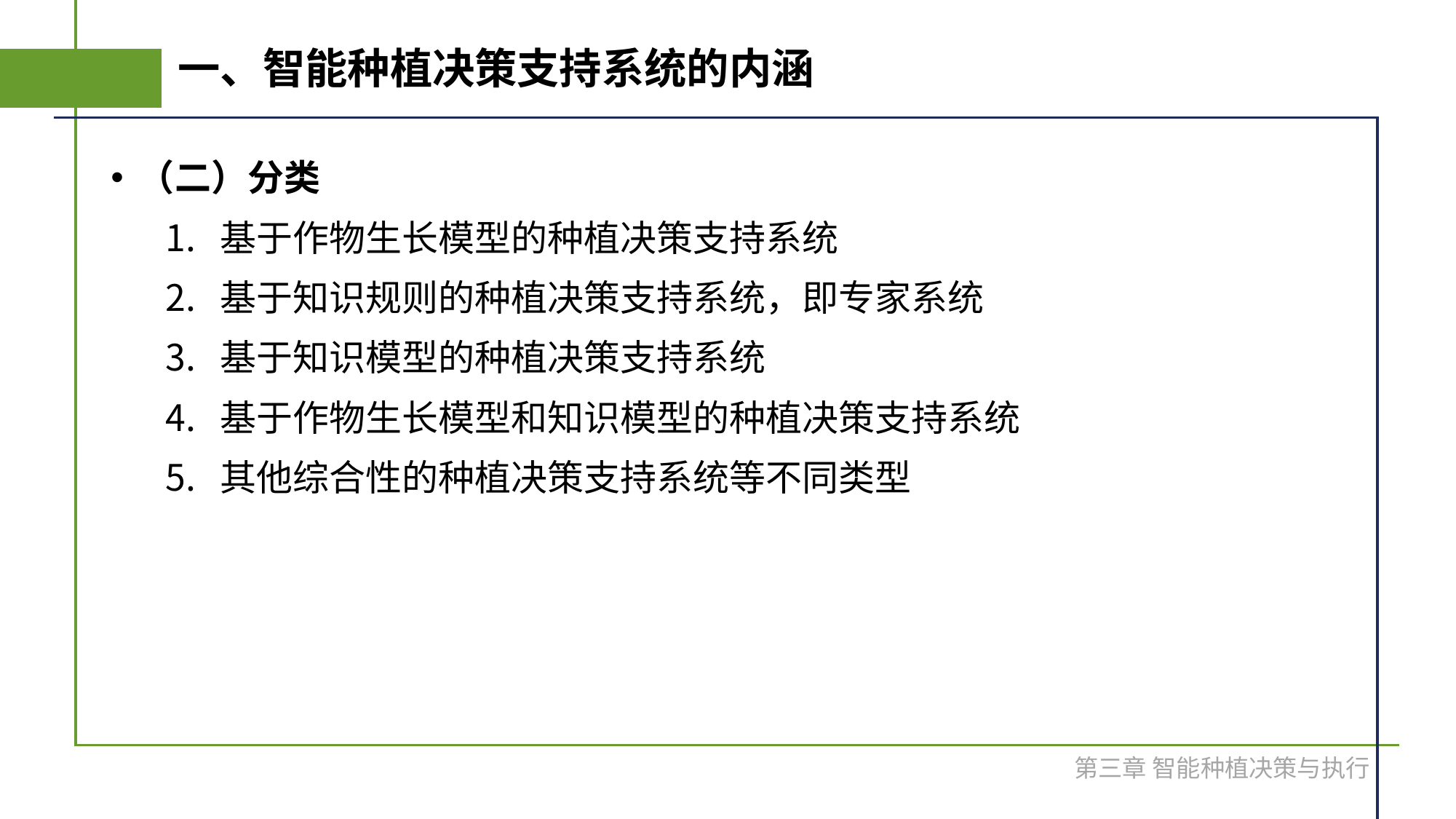

# 一、智能种植决策支持系统的内涵
（二）分类
基于作物生长模型的种植决策支持系统
基于知识规则的种植决策支持系统，即专家系统
基于知识模型的种植决策支持系统
基于作物生长模型和知识模型的种植决策支持系统
其他综合性的种植决策支持系统等不同类型
第三章 智能种植决策与执行